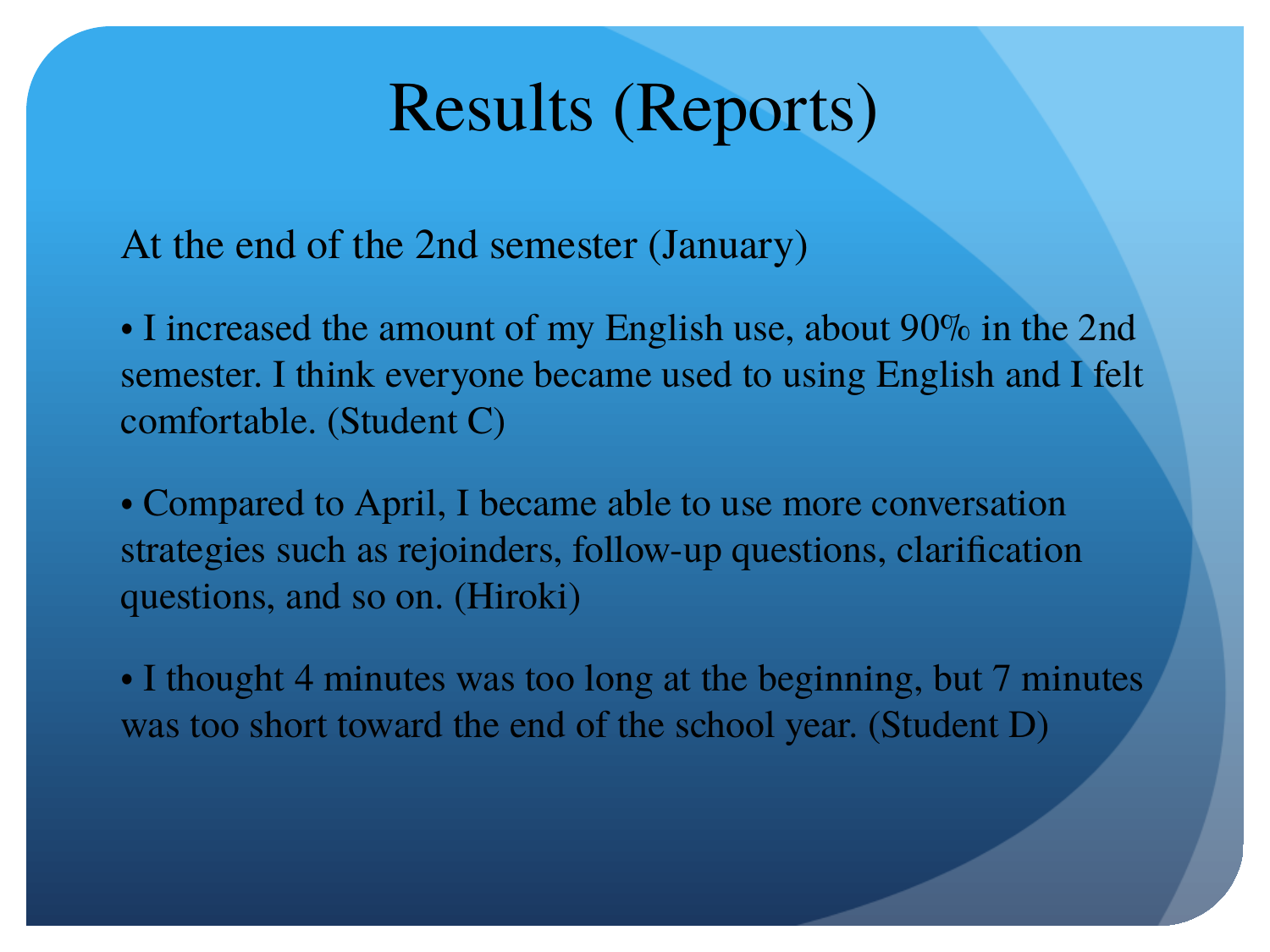

# Results (Reports)
At the end of the 2nd semester (January)
・I increased the amount of my English use, about 90% in the 2nd semester. I think everyone became used to using English and I felt comfortable. (Student C)
・Compared to April, I became able to use more conversation strategies such as rejoinders, follow-up questions, clarification questions, and so on. (Hiroki)
・I thought 4 minutes was too long at the beginning, but 7 minutes was too short toward the end of the school year. (Student D)